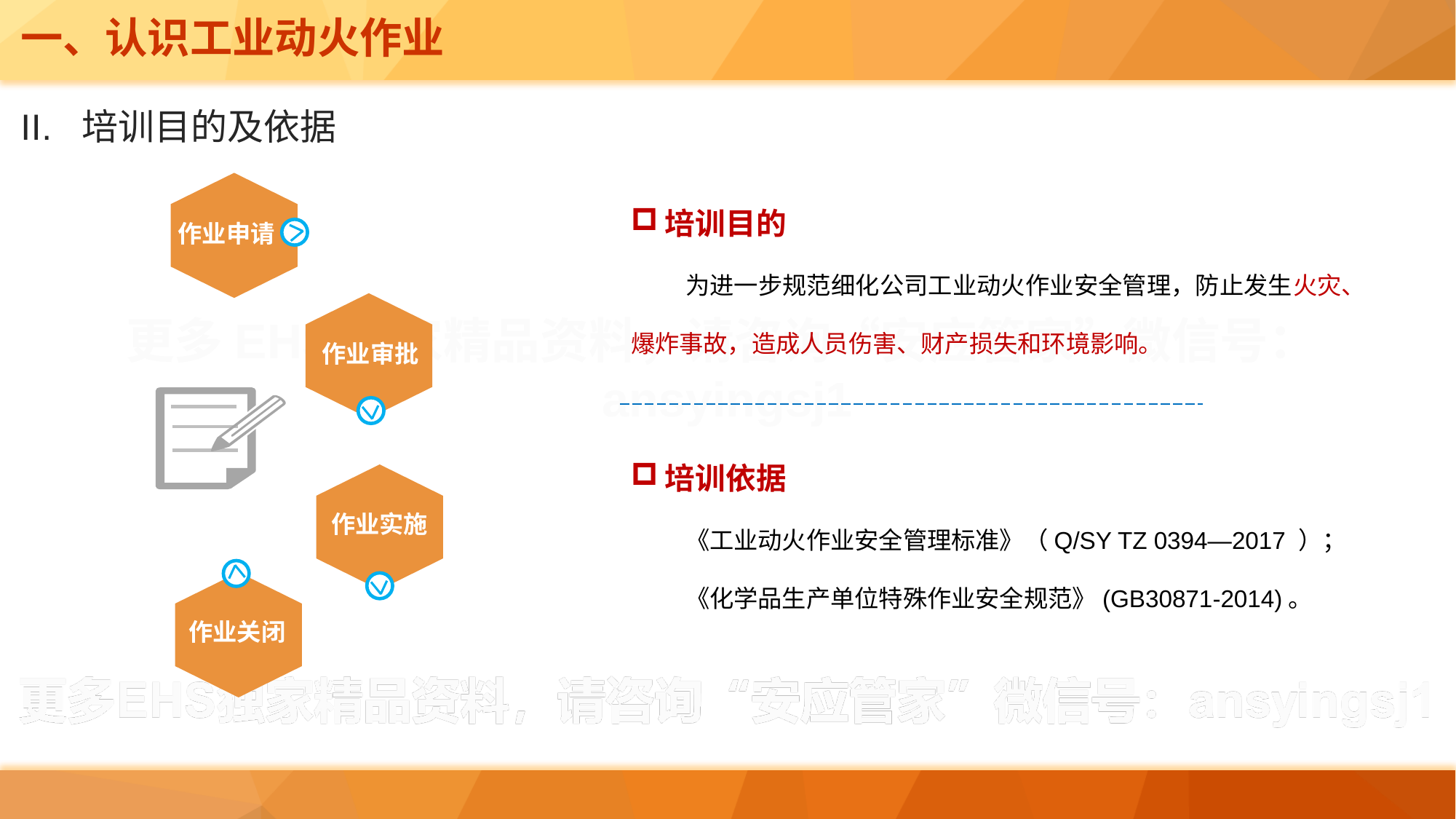

一、认识工业动火作业
培训目的及依据
培训目的
为进一步规范细化公司工业动火作业安全管理，防止发生火灾、爆炸事故，造成人员伤害、财产损失和环境影响。

作业申请

作业审批

培训依据
《工业动火作业安全管理标准》（Q/SY TZ 0394—2017 ）；
《化学品生产单位特殊作业安全规范》(GB30871-2014)。

作业实施

作业关闭